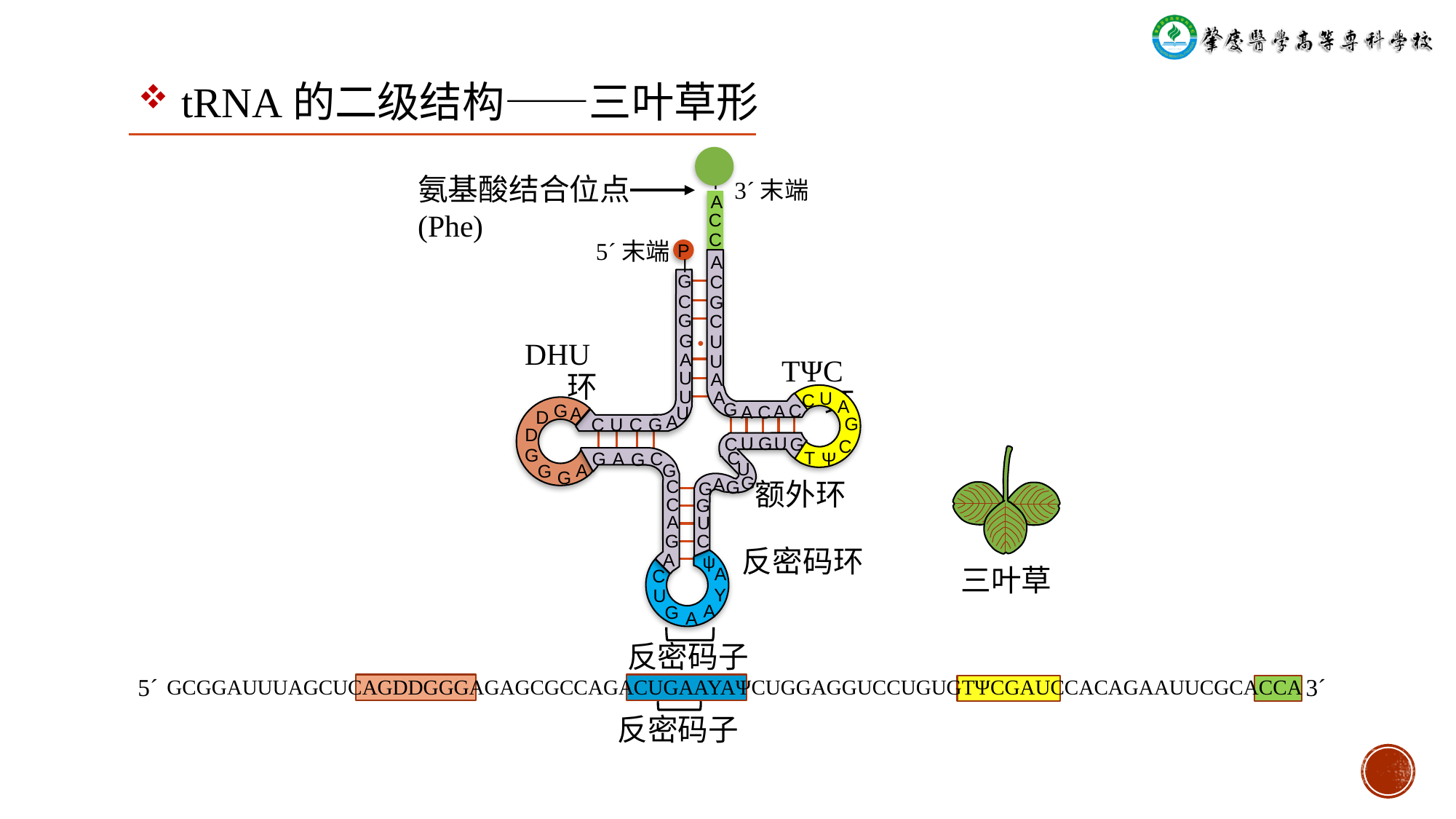

tRNA的二级结构——三叶草形

氨基酸结合位点
(Phe)
 ǀ
A

C
C

P
 ǀ

A
C
G
C
U
U
A
A
G
C
A
A
C
G
C

G
G
A
U
U
U
A
G
U
C
C
•

U
C
A
G
C
T
Ψ

G
A
D
D
G
A
G
G

A
C
G
G
G
C
C
A
G
A
U
G
U
C
G

C
U
G
A
G
G
G
U
C

ψ
A
C
Y
U
A
G
A
3´末端
5´末端
DHU环
TΨC环

额外环
反密码环
三叶草

反密码子
3´
5´
GCGGAUUUAGCUCAGDDGGGAGAGCGCCAGACUGAAYAΨCUGGAGGUCCUGUGTΨCGAUCCACAGAAUUCGCACCA

反密码子